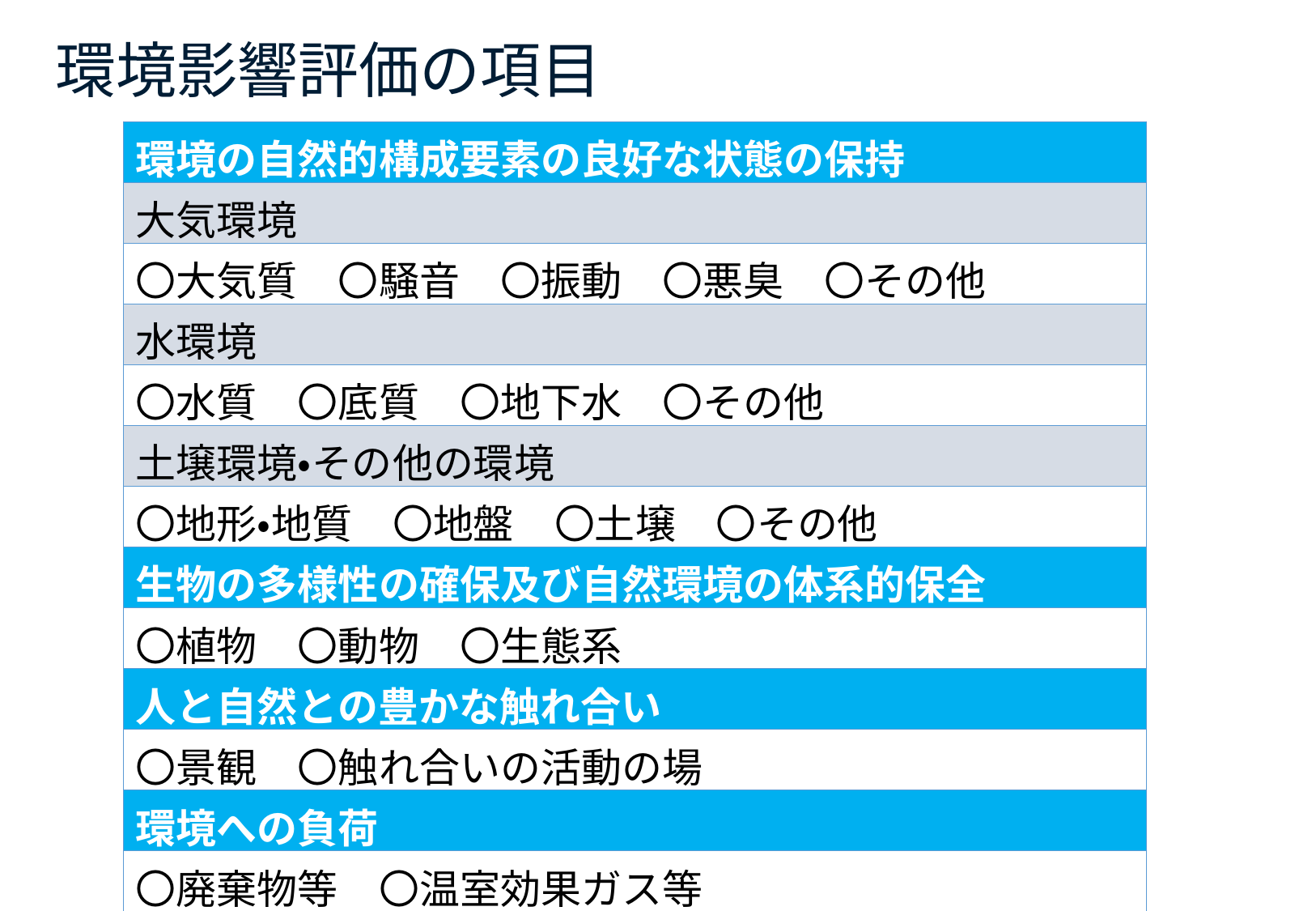

環境影響評価の項目
| 環境の自然的構成要素の良好な状態の保持 |
| --- |
| 大気環境 |
| 〇大気質　〇騒音　〇振動　〇悪臭　〇その他 |
| 水環境 |
| 〇水質　〇底質　〇地下水　〇その他 |
| 土壌環境・その他の環境 |
| 〇地形・地質　〇地盤　〇土壌　〇その他 |
| 生物の多様性の確保及び自然環境の体系的保全 |
| 〇植物　〇動物　〇生態系 |
| 人と自然との豊かな触れ合い |
| 〇景観　〇触れ合いの活動の場 |
| 環境への負荷 |
| 〇廃棄物等　〇温室効果ガス等 |